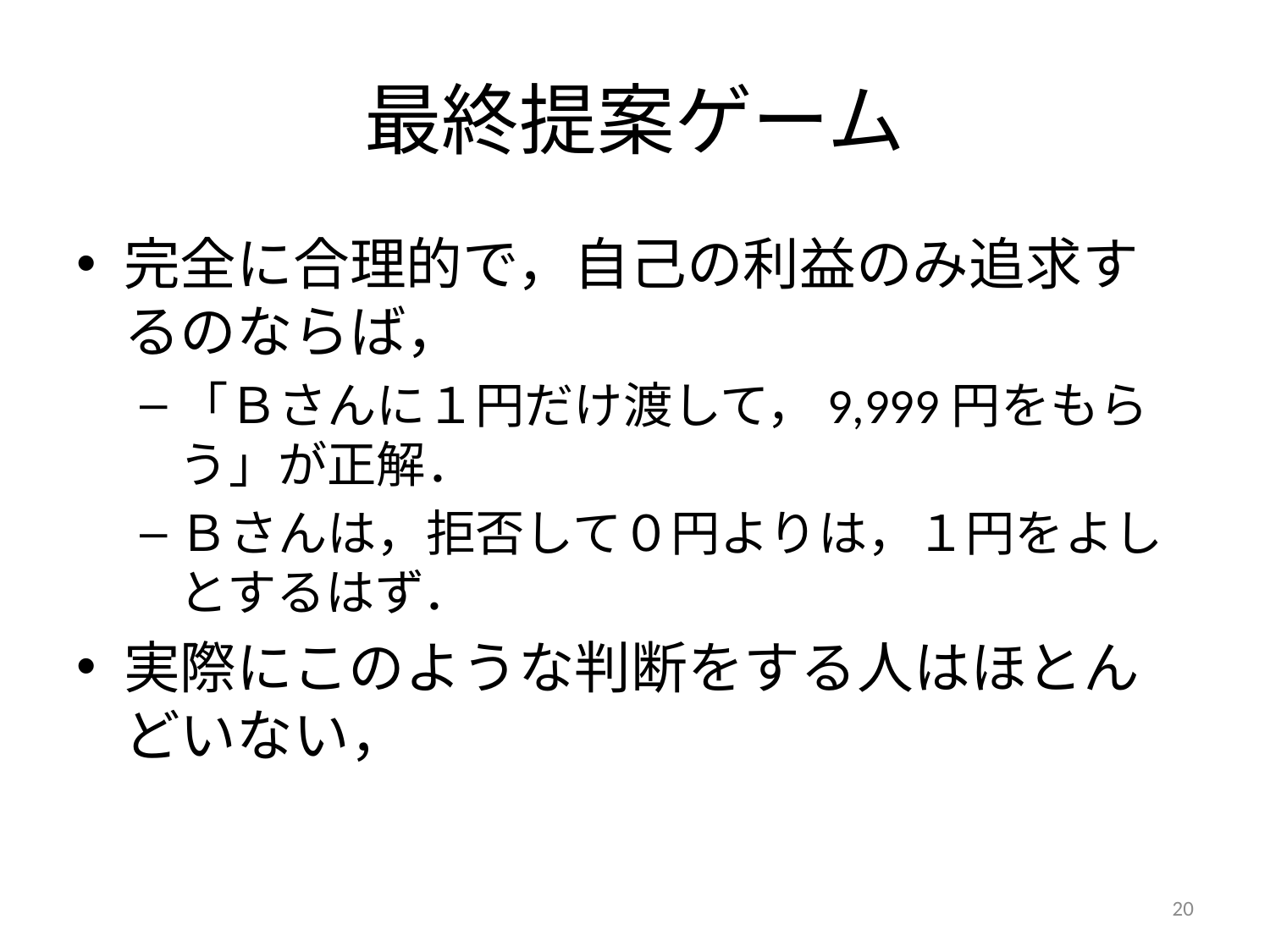

# 最終提案ゲーム
完全に合理的で，自己の利益のみ追求するのならば，
「Ｂさんに１円だけ渡して，9,999円をもらう」が正解．
Ｂさんは，拒否して０円よりは，１円をよしとするはず．
実際にこのような判断をする人はほとんどいない，
20